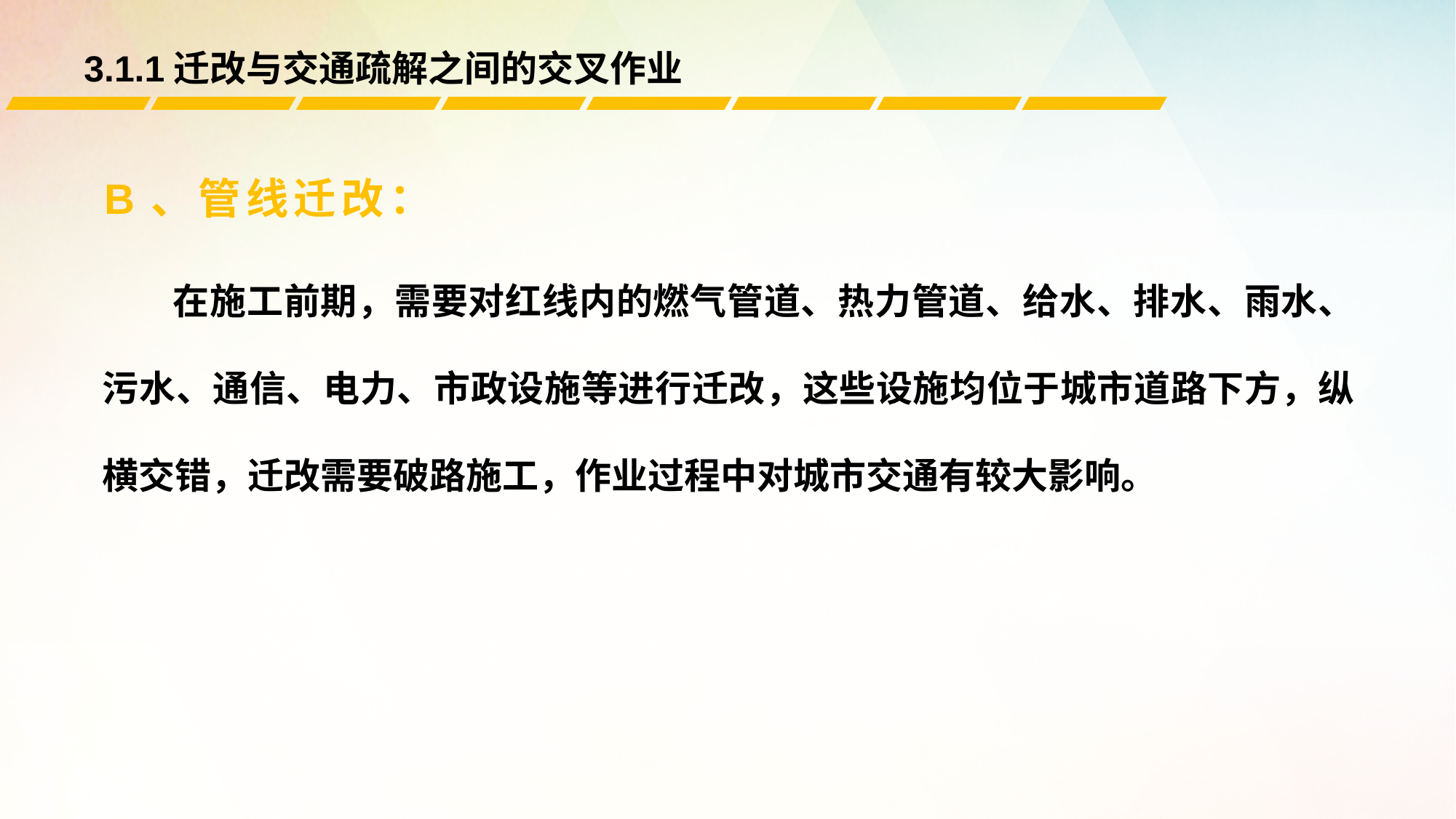

3.1.1迁改与交通疏解之间的交叉作业
B、管线迁改：
       在施工前期，需要对红线内的燃气管道、热力管道、给水、排水、雨水、污水、通信、电力、市政设施等进行迁改，这些设施均位于城市道路下方，纵横交错，迁改需要破路施工，作业过程中对城市交通有较大影响。